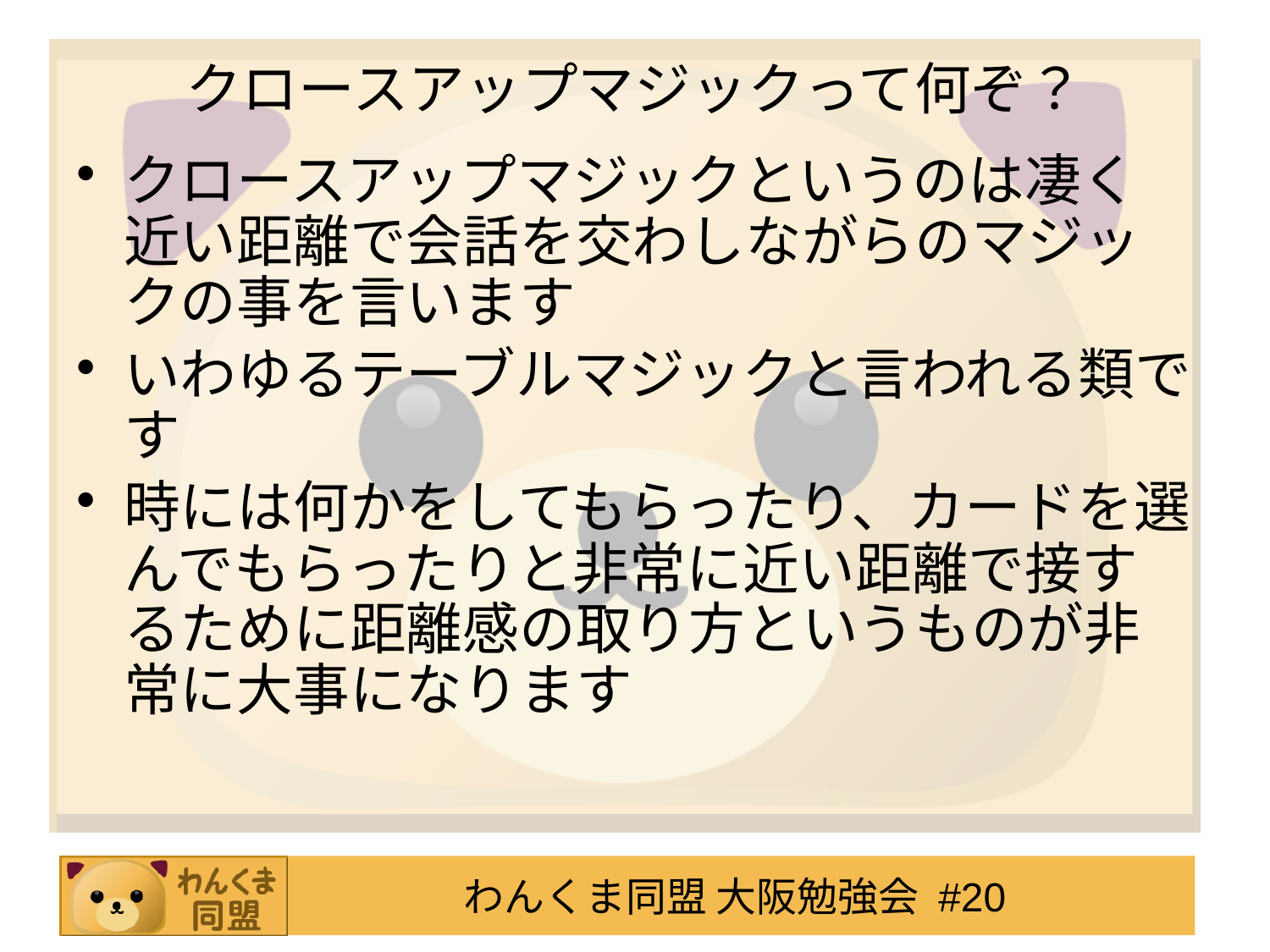

# クロースアップマジックって何ぞ？
クロースアップマジックというのは凄く近い距離で会話を交わしながらのマジックの事を言います
いわゆるテーブルマジックと言われる類です
時には何かをしてもらったり、カードを選んでもらったりと非常に近い距離で接するために距離感の取り方というものが非常に大事になります